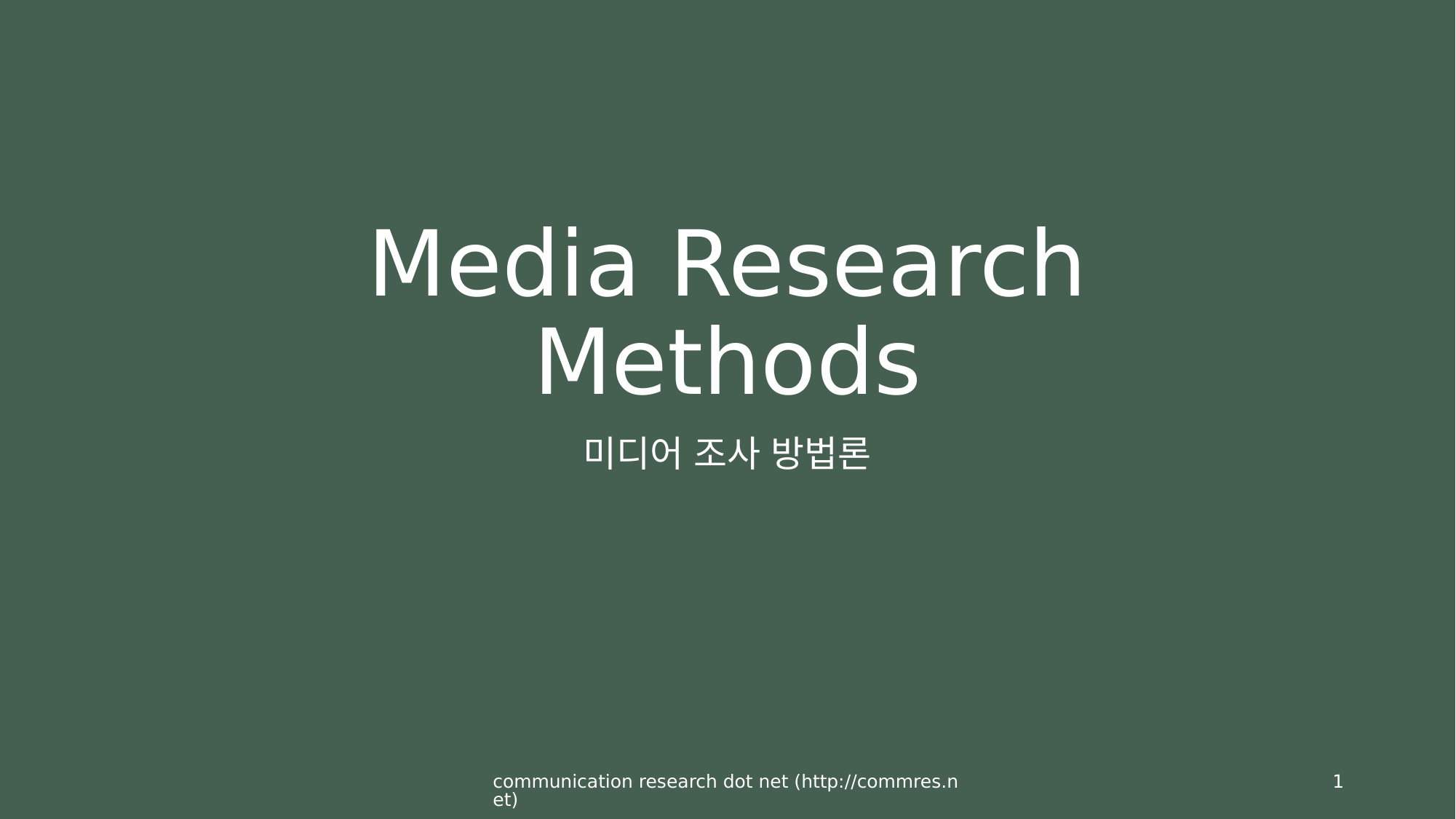

# Media Research Methods
미디어 조사 방법론
communication research dot net (http://commres.net)
1